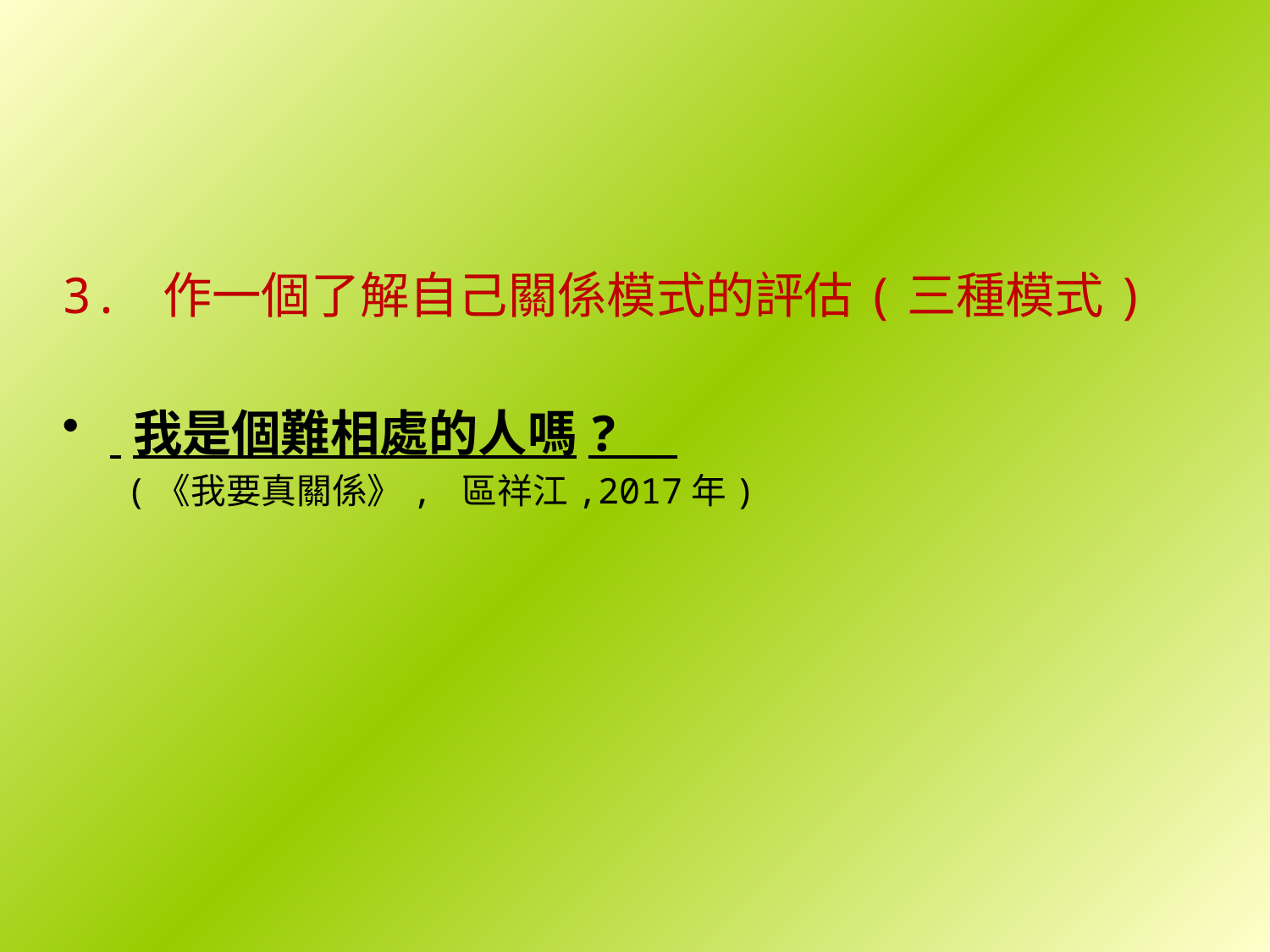

3. 作一個了解自己關係模式的評估(三種模式)

 我是個難相處的人嗎?
   (《我要真關係》, 區祥江,2017年)